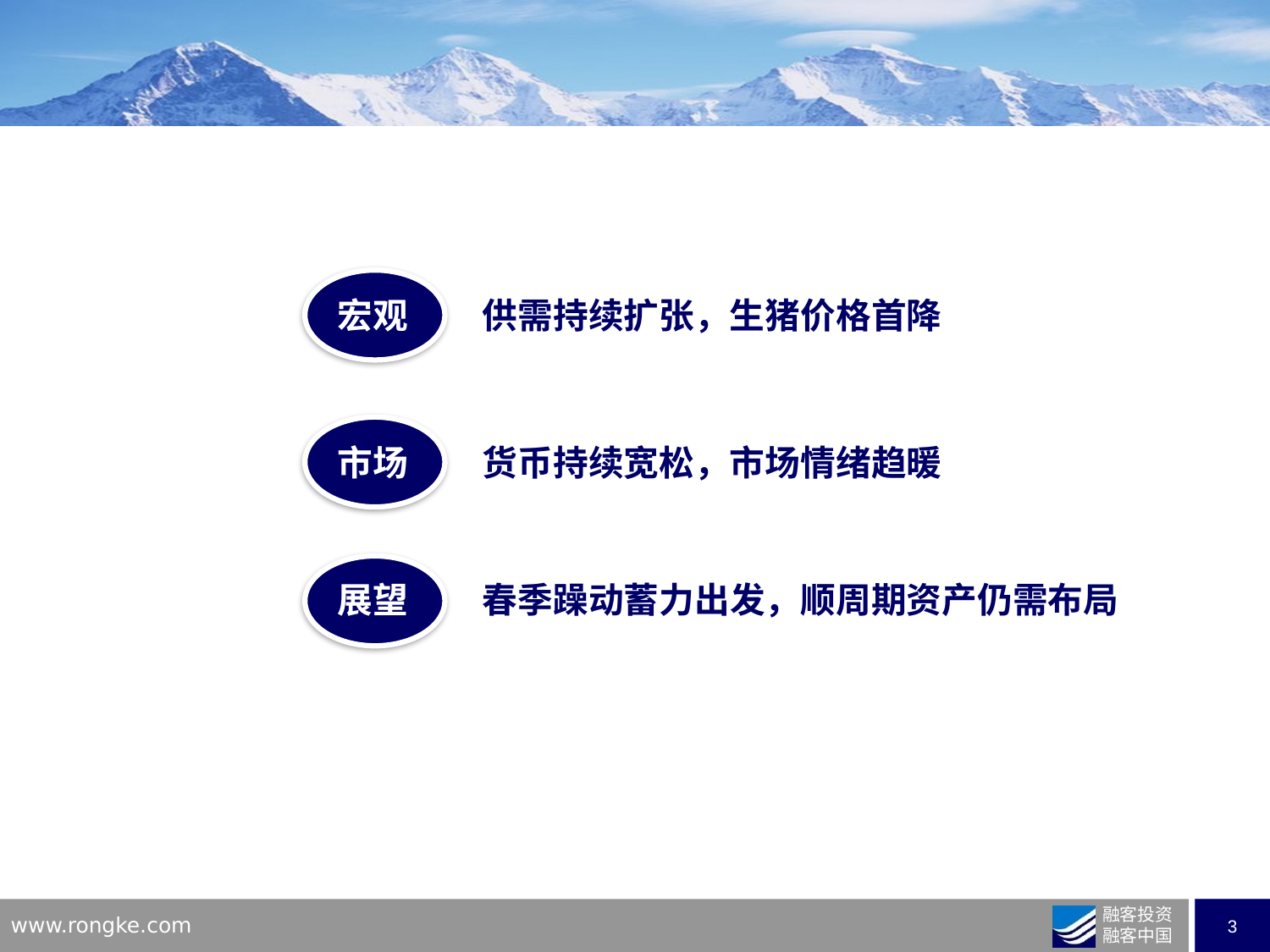

宏观
供需持续扩张，生猪价格首降

市场
货币持续宽松，市场情绪趋暖

展望
春季躁动蓄力出发，顺周期资产仍需布局
业务